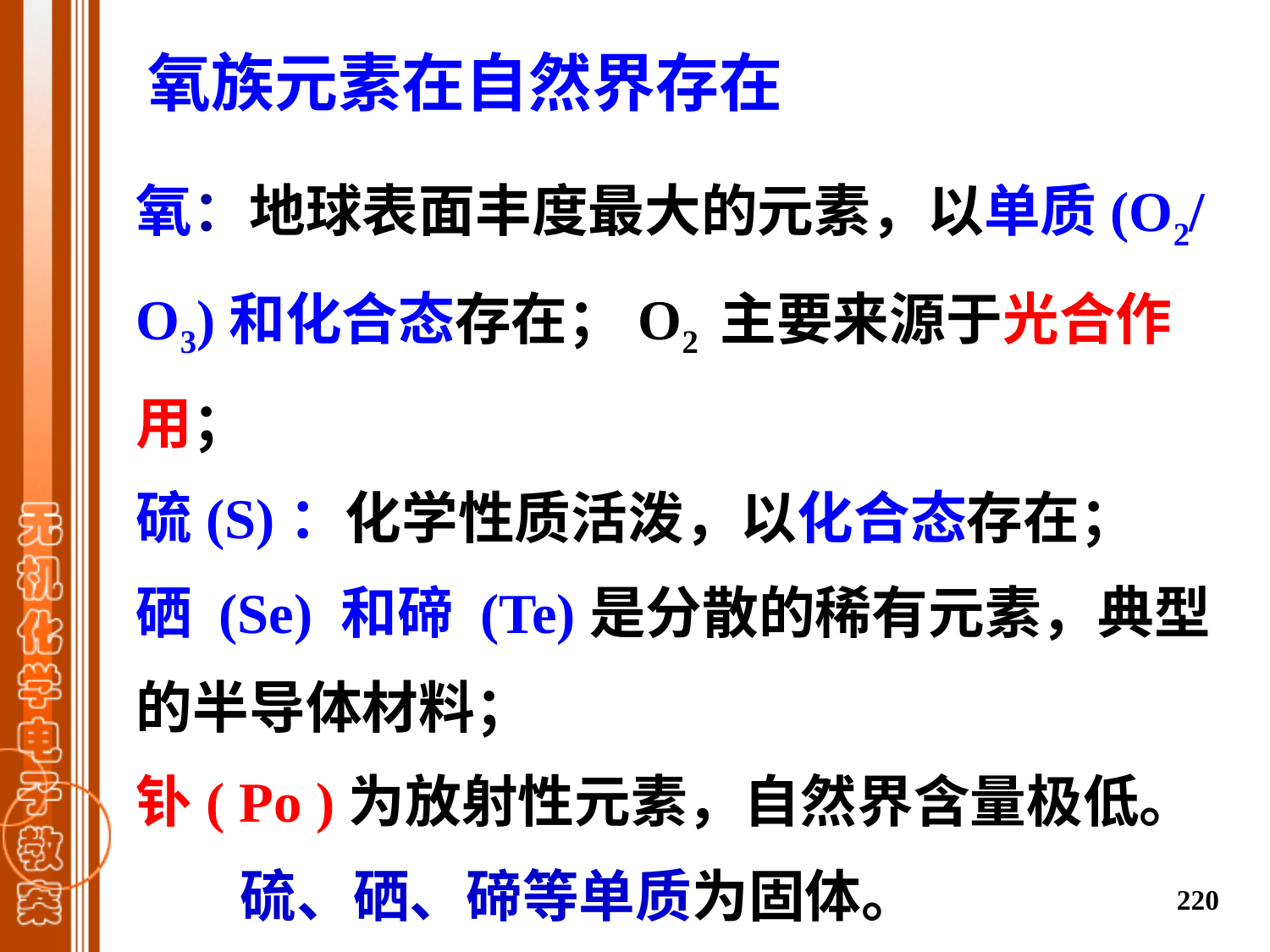

氧族元素在自然界存在
氧：地球表面丰度最大的元素，以单质(O2/ O3)和化合态存在；O2 主要来源于光合作用；
硫(S)：化学性质活泼，以化合态存在；
硒 (Se) 和碲 (Te)是分散的稀有元素，典型的半导体材料；
钋( Po )为放射性元素，自然界含量极低。
       硫、硒、碲等单质为固体。
220